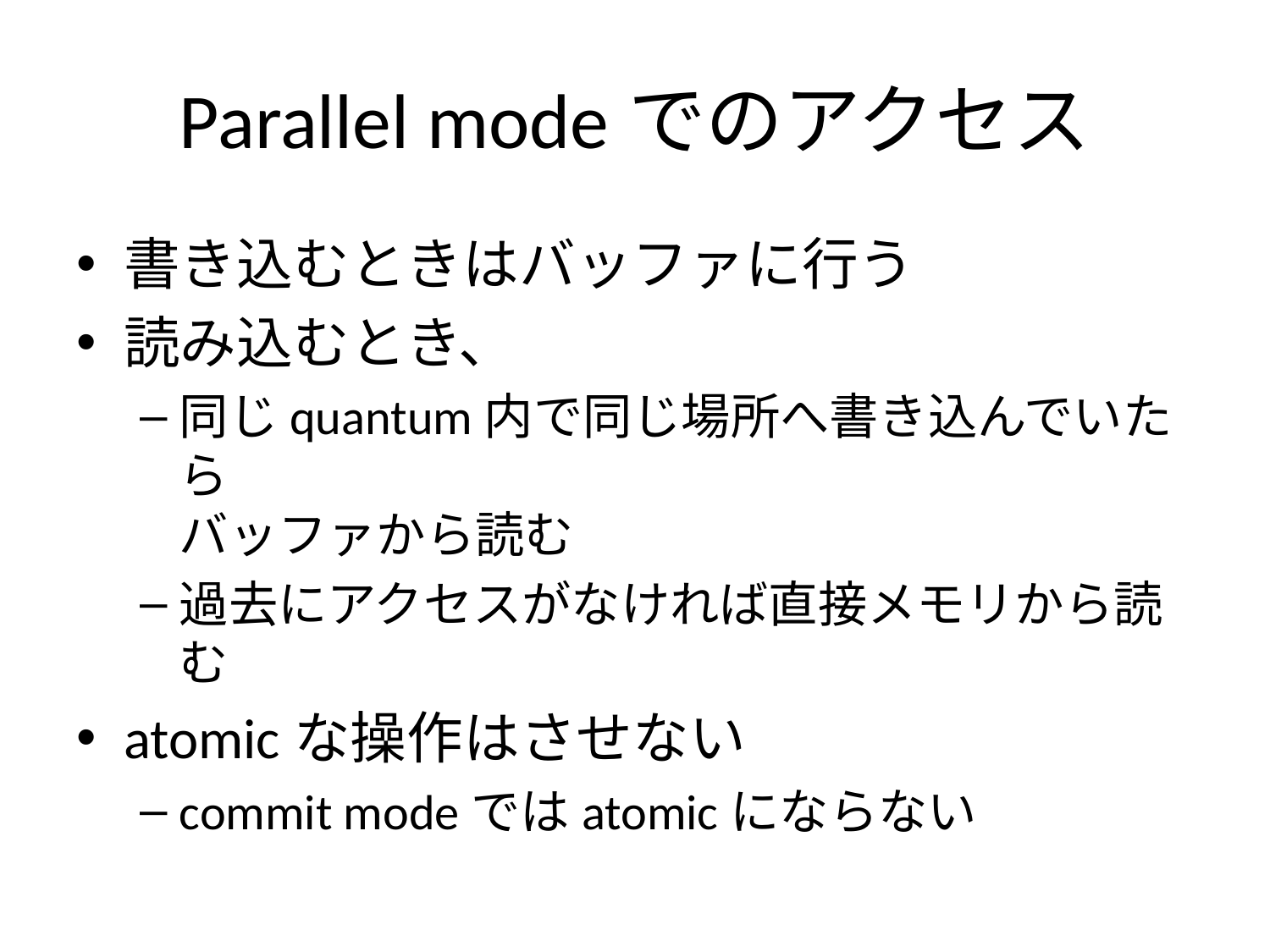

# Parallel modeでのアクセス
書き込むときはバッファに行う
読み込むとき、
同じquantum内で同じ場所へ書き込んでいたら
バッファから読む
過去にアクセスがなければ直接メモリから読む
atomicな操作はさせない
commit modeではatomicにならない